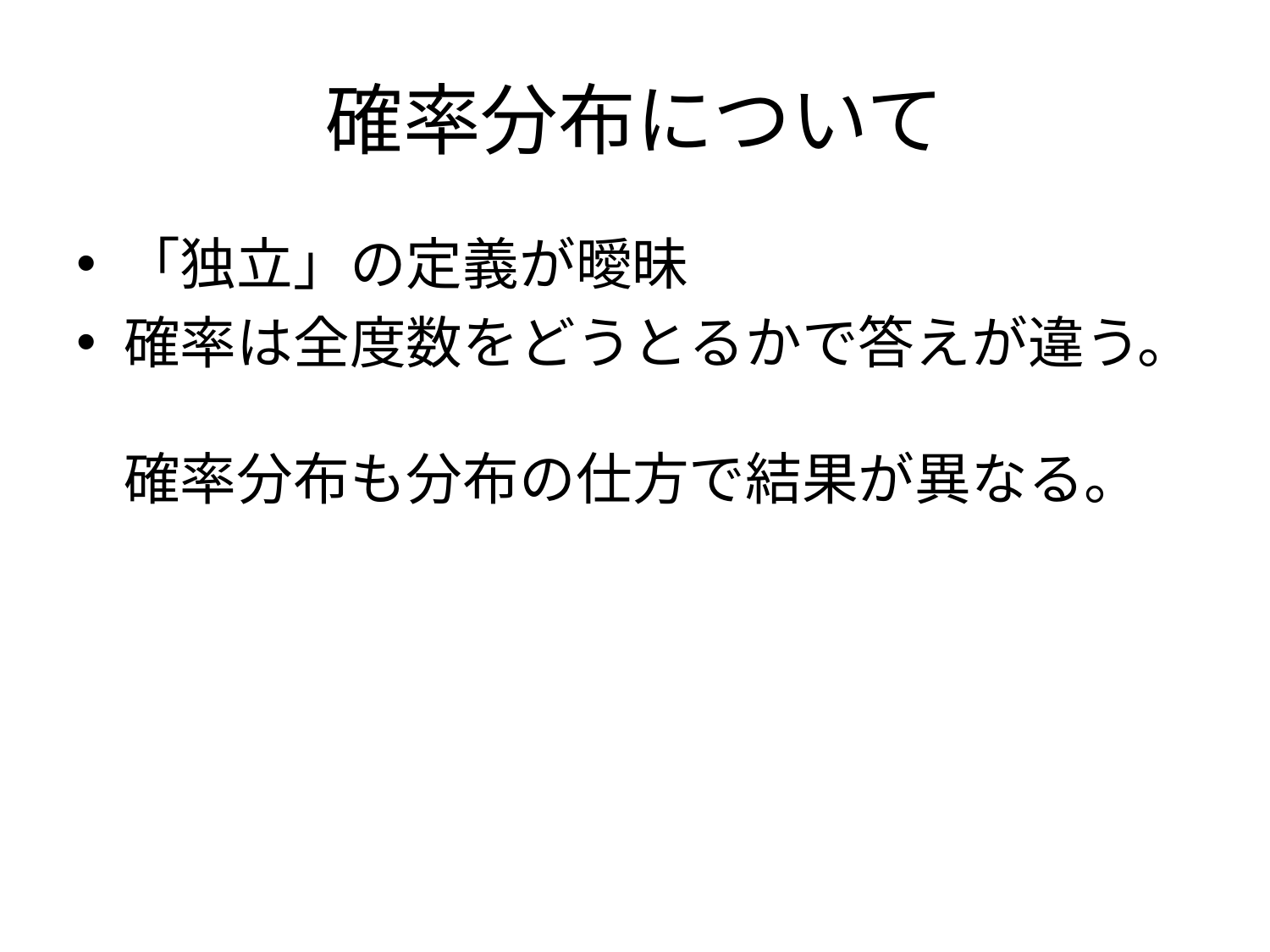

# 確率分布について
「独立」の定義が曖昧
確率は全度数をどうとるかで答えが違う。
確率分布も分布の仕方で結果が異なる。